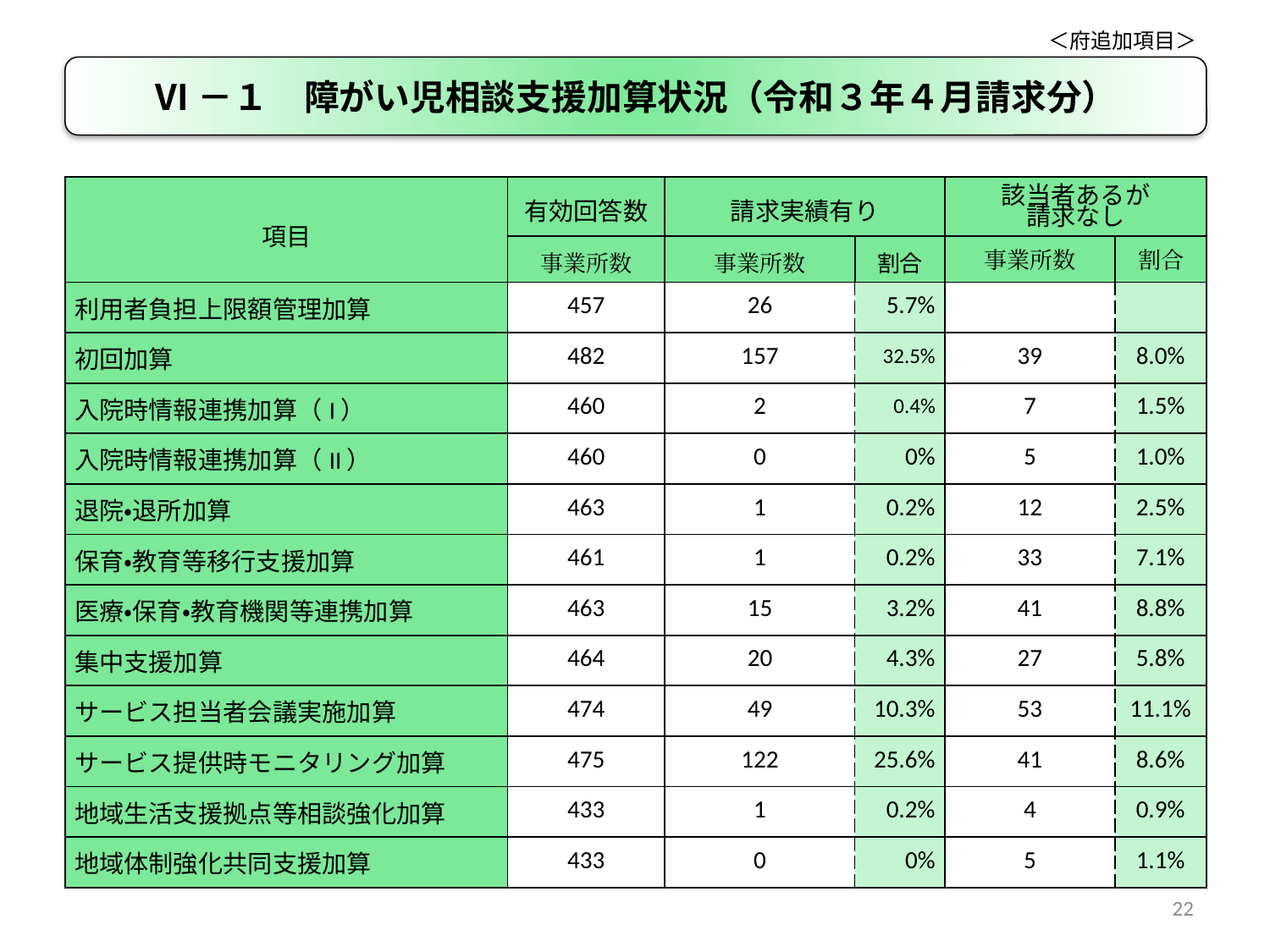

＜府追加項目＞
Ⅵ－１　障がい児相談支援加算状況（令和３年４月請求分）
| 項目 | 有効回答数 | 請求実績有り |  | 該当者あるが 請求なし |  |
| --- | --- | --- | --- | --- | --- |
|  | 事業所数 | 事業所数 | 割合 | 事業所数 | 割合 |
| 利用者負担上限額管理加算 | 457 | 26 | 5.7% |  |  |
| 初回加算 | 482 | 157 | 32.5% | 39 | 8.0% |
| 入院時情報連携加算（I） | 460 | 2 | 0.4% | 7 | 1.5% |
| 入院時情報連携加算（II） | 460 | 0 | 0% | 5 | 1.0% |
| 退院・退所加算 | 463 | 1 | 0.2% | 12 | 2.5% |
| 保育・教育等移行支援加算 | 461 | 1 | 0.2% | 33 | 7.1% |
| 医療・保育・教育機関等連携加算 | 463 | 15 | 3.2% | 41 | 8.8% |
| 集中支援加算 | 464 | 20 | 4.3% | 27 | 5.8% |
| サービス担当者会議実施加算 | 474 | 49 | 10.3% | 53 | 11.1% |
| サービス提供時モニタリング加算 | 475 | 122 | 25.6% | 41 | 8.6% |
| 地域生活支援拠点等相談強化加算 | 433 | 1 | 0.2% | 4 | 0.9% |
| 地域体制強化共同支援加算 | 433 | 0 | 0% | 5 | 1.1% |
22